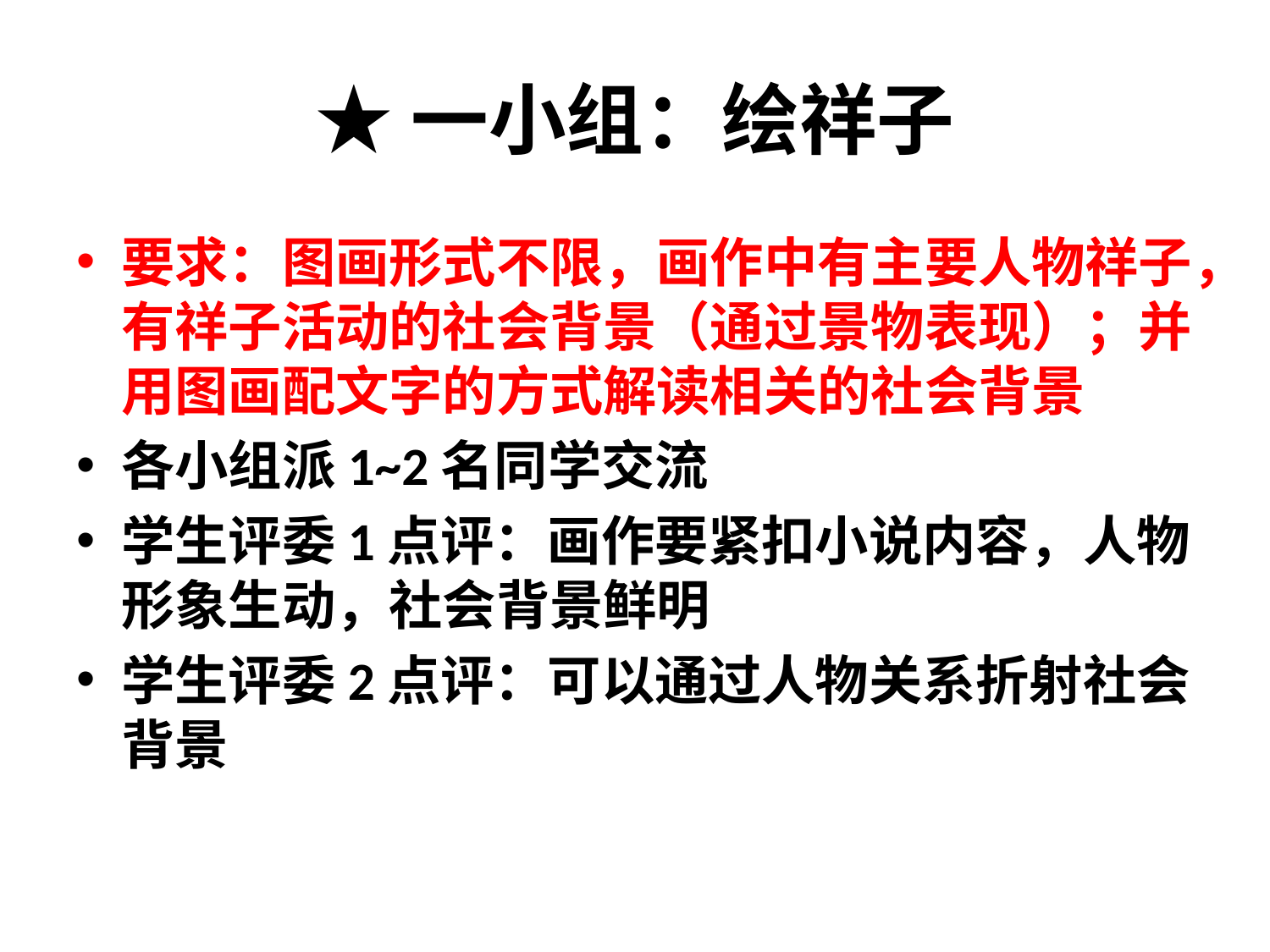

# ★一小组：绘祥子
要求：图画形式不限，画作中有主要人物祥子，有祥子活动的社会背景（通过景物表现）；并用图画配文字的方式解读相关的社会背景
各小组派1~2名同学交流
学生评委1点评：画作要紧扣小说内容，人物形象生动，社会背景鲜明
学生评委2点评：可以通过人物关系折射社会背景